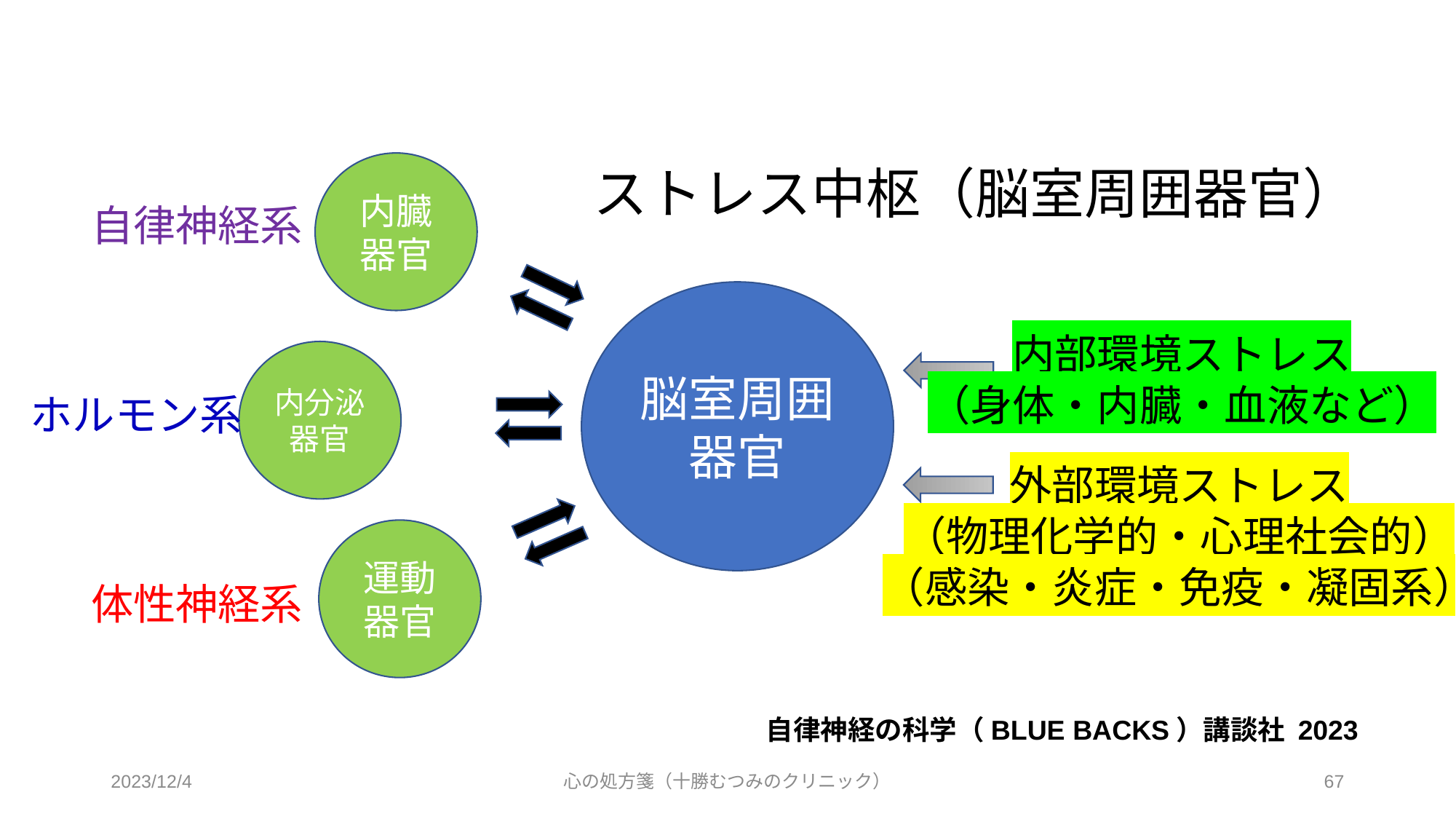

内臓器官
ストレス中枢（脳室周囲器官）
自律神経系

脳室周囲器官
内部環境ストレス
（身体・内臓・血液など）
内分泌器官

ホルモン系

外部環境ストレス
（物理化学的・心理社会的）
（感染・炎症・免疫・凝固系）

運動器官
体性神経系
自律神経の科学（BLUE BACKS）講談社 2023
2023/12/4
心の処方箋（十勝むつみのクリニック）
67